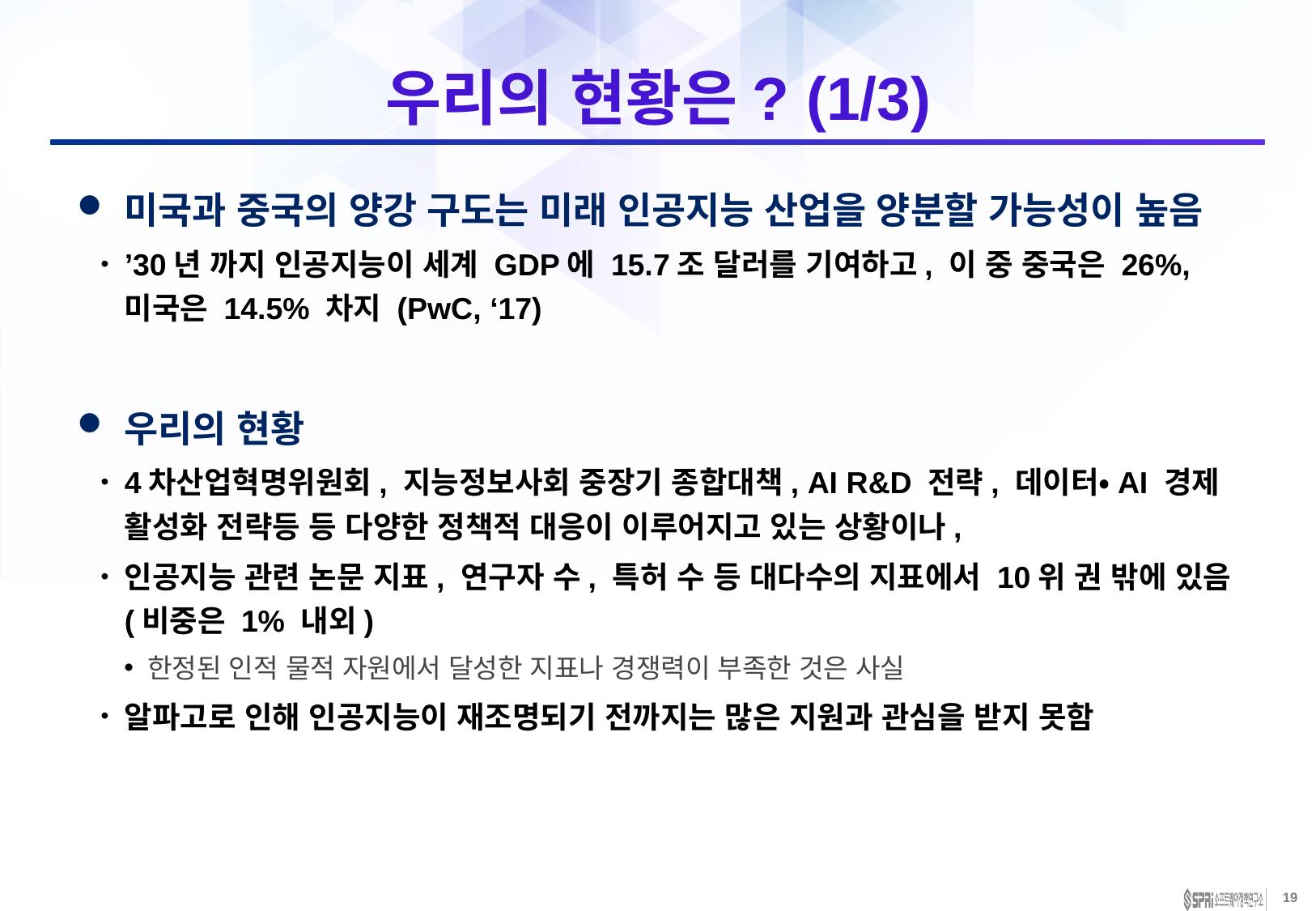

# 우리의 현황은? (1/3)
미국과 중국의 양강 구도는 미래 인공지능 산업을 양분할 가능성이 높음
’30년 까지 인공지능이 세계 GDP에 15.7조 달러를 기여하고, 이 중 중국은 26%,
미국은 14.5% 차지 (PwC, ‘17)

우리의 현황
4차산업혁명위원회, 지능정보사회 중장기 종합대책, AI R&D 전략, 데이터•AI 경제 활성화 전략등 등 다양한 정책적 대응이 이루어지고 있는 상황이나,
인공지능 관련 논문 지표, 연구자 수, 특허 수 등 대다수의 지표에서 10위 권 밖에 있음 (비중은 1% 내외)
한정된 인적 물적 자원에서 달성한 지표나 경쟁력이 부족한 것은 사실
알파고로 인해 인공지능이 재조명되기 전까지는 많은 지원과 관심을 받지 못함